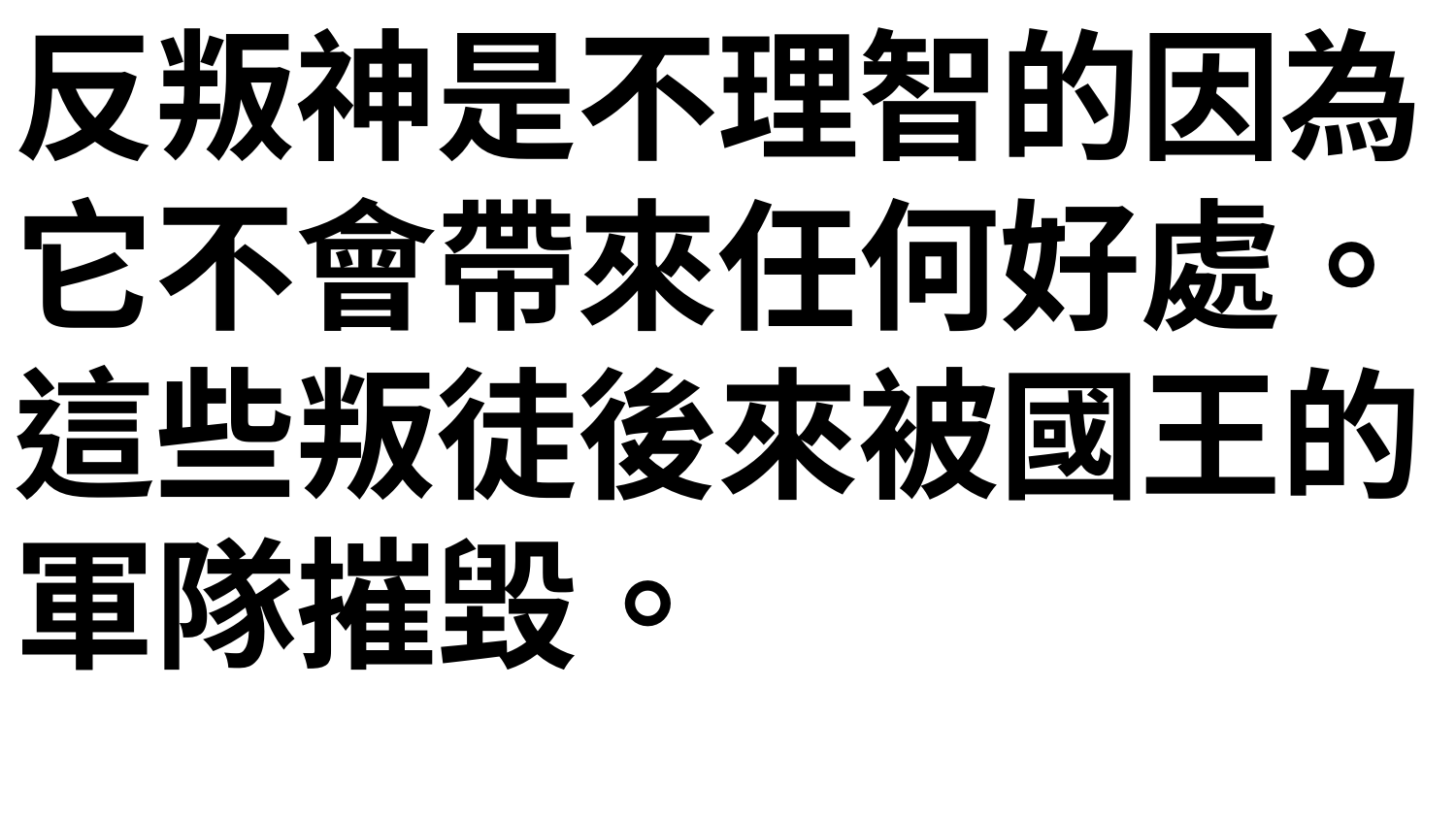

反叛神是不理智的因為它不會帶來任何好處。這些叛徒後來被國王的軍隊摧毀。